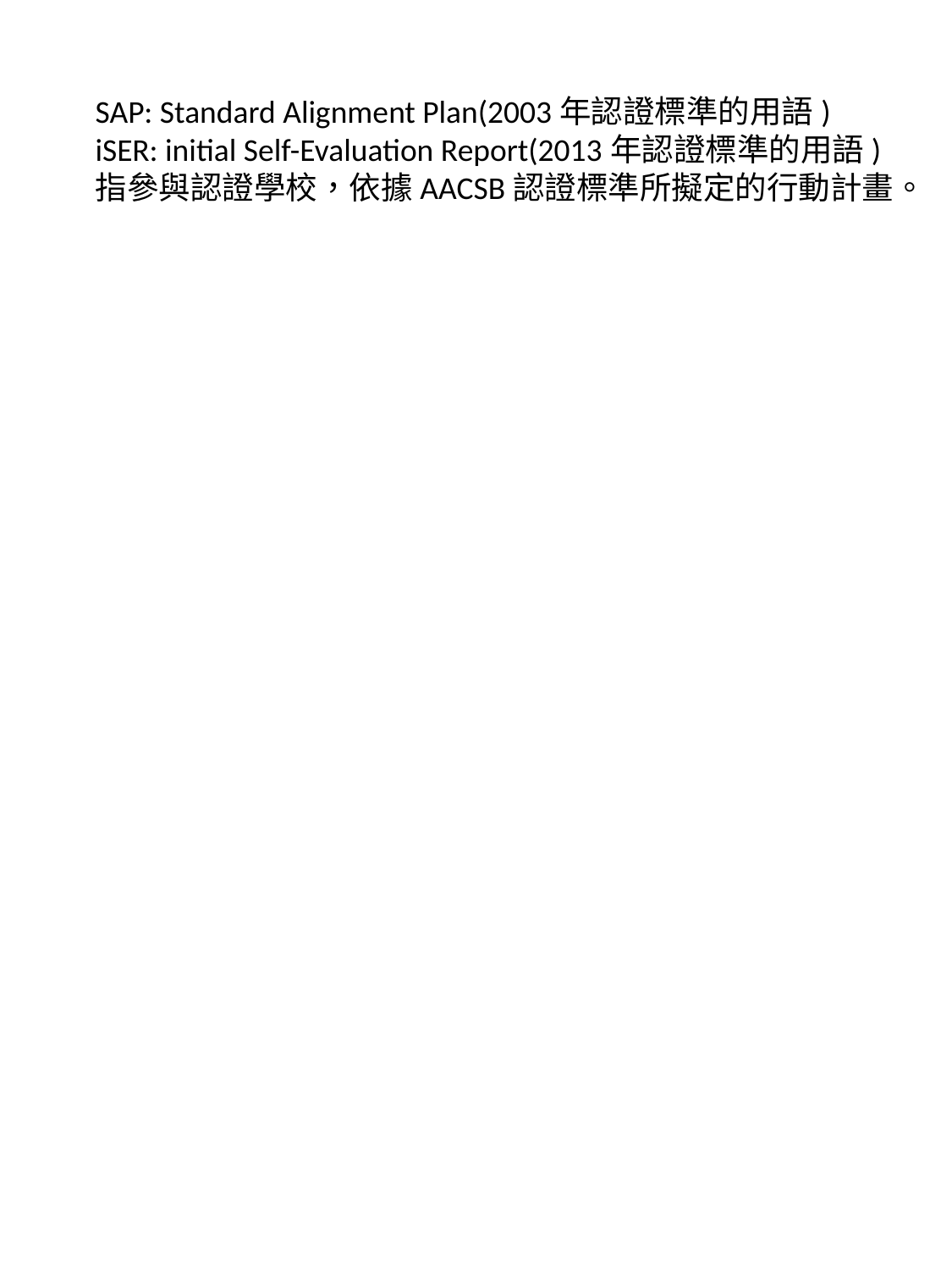

SAP: Standard Alignment Plan(2003年認證標準的用語)
iSER: initial Self-Evaluation Report(2013年認證標準的用語)
指參與認證學校，依據AACSB認證標準所擬定的行動計畫。